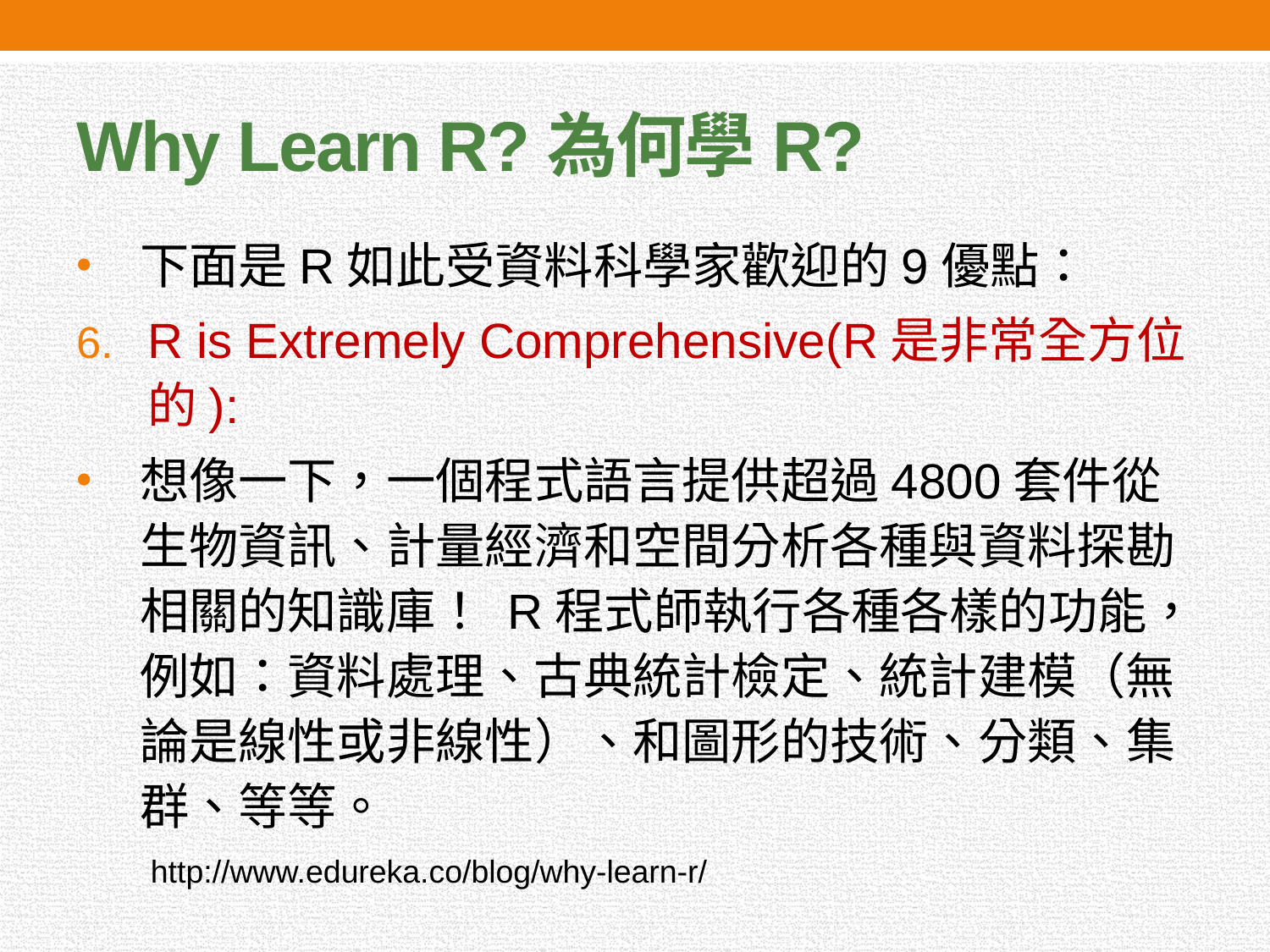

# Why Learn R?為何學R?
下面是R如此受資料科學家歡迎的9優點：
R is Extremely Comprehensive(R是非常全方位的):
想像一下，一個程式語言提供超過4800套件從生物資訊、計量經濟和空間分析各種與資料探勘相關的知識庫！ R程式師執行各種各樣的功能，例如：資料處理、古典統計檢定、統計建模（無論是線性或非線性）、和圖形的技術、分類、集群、等等。
http://www.edureka.co/blog/why-learn-r/